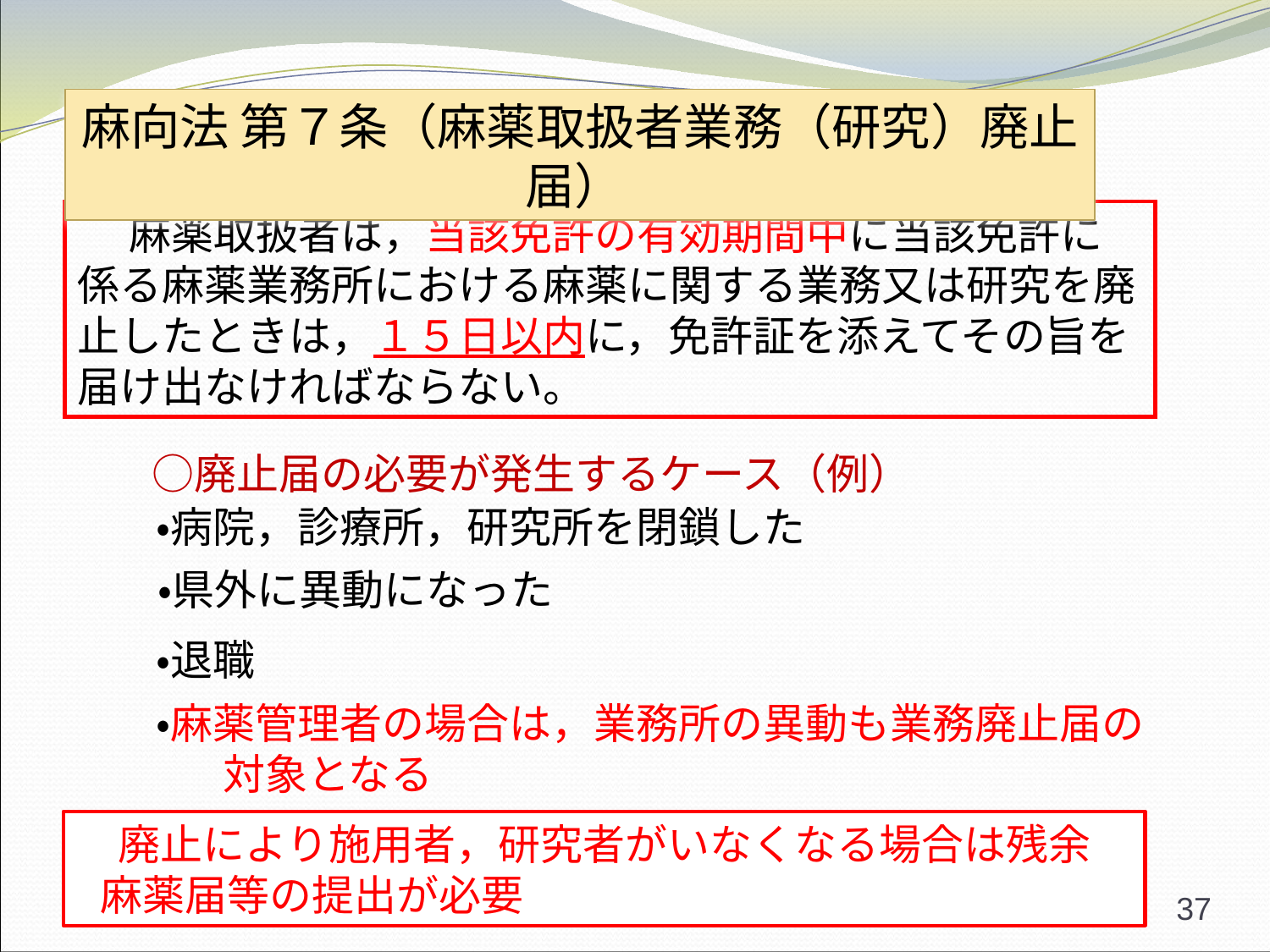

麻向法 第７条（麻薬取扱者業務（研究）廃止届）
　 麻薬取扱者は，当該免許の有効期間中に当該免許に係る麻薬業務所における麻薬に関する業務又は研究を廃止したときは，１５日以内に，免許証を添えてその旨を届け出なければならない。
　○廃止届の必要が発生するケース（例）
・病院，診療所，研究所を閉鎖した
・県外に異動になった
・退職
・麻薬管理者の場合は，業務所の異動も業務廃止届の　対象となる
　廃止により施用者，研究者がいなくなる場合は残余麻薬届等の提出が必要
37